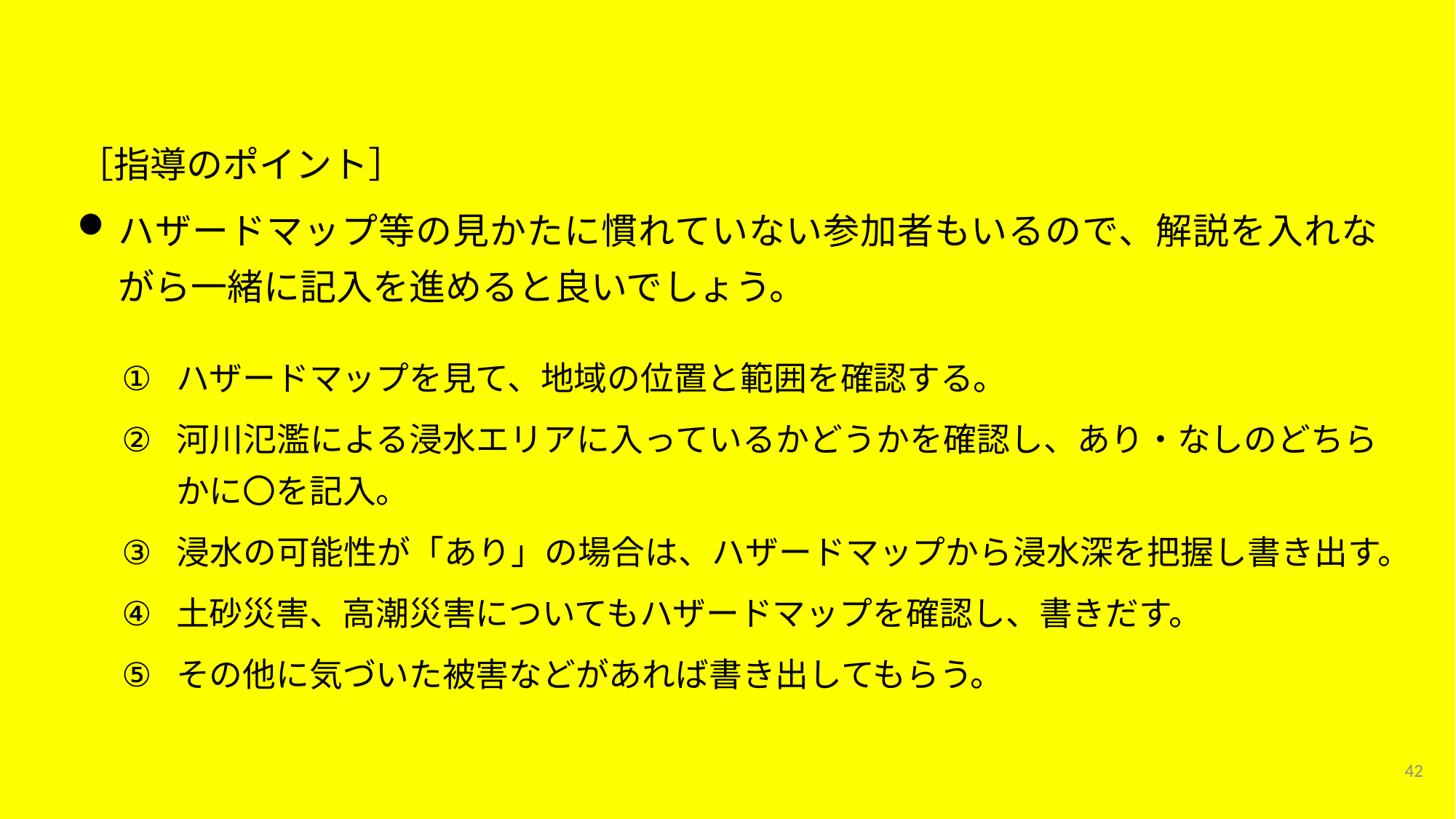

［指導のポイント］
ハザードマップ等の見かたに慣れていない参加者もいるので、解説を入れながら一緒に記入を進めると良いでしょう。

ハザードマップを見て、地域の位置と範囲を確認する。
河川氾濫による浸水エリアに入っているかどうかを確認し、あり・なしのどちらかに〇を記入。
浸水の可能性が「あり」の場合は、ハザードマップから浸水深を把握し書き出す。
土砂災害、高潮災害についてもハザードマップを確認し、書きだす。
その他に気づいた被害などがあれば書き出してもらう。
42